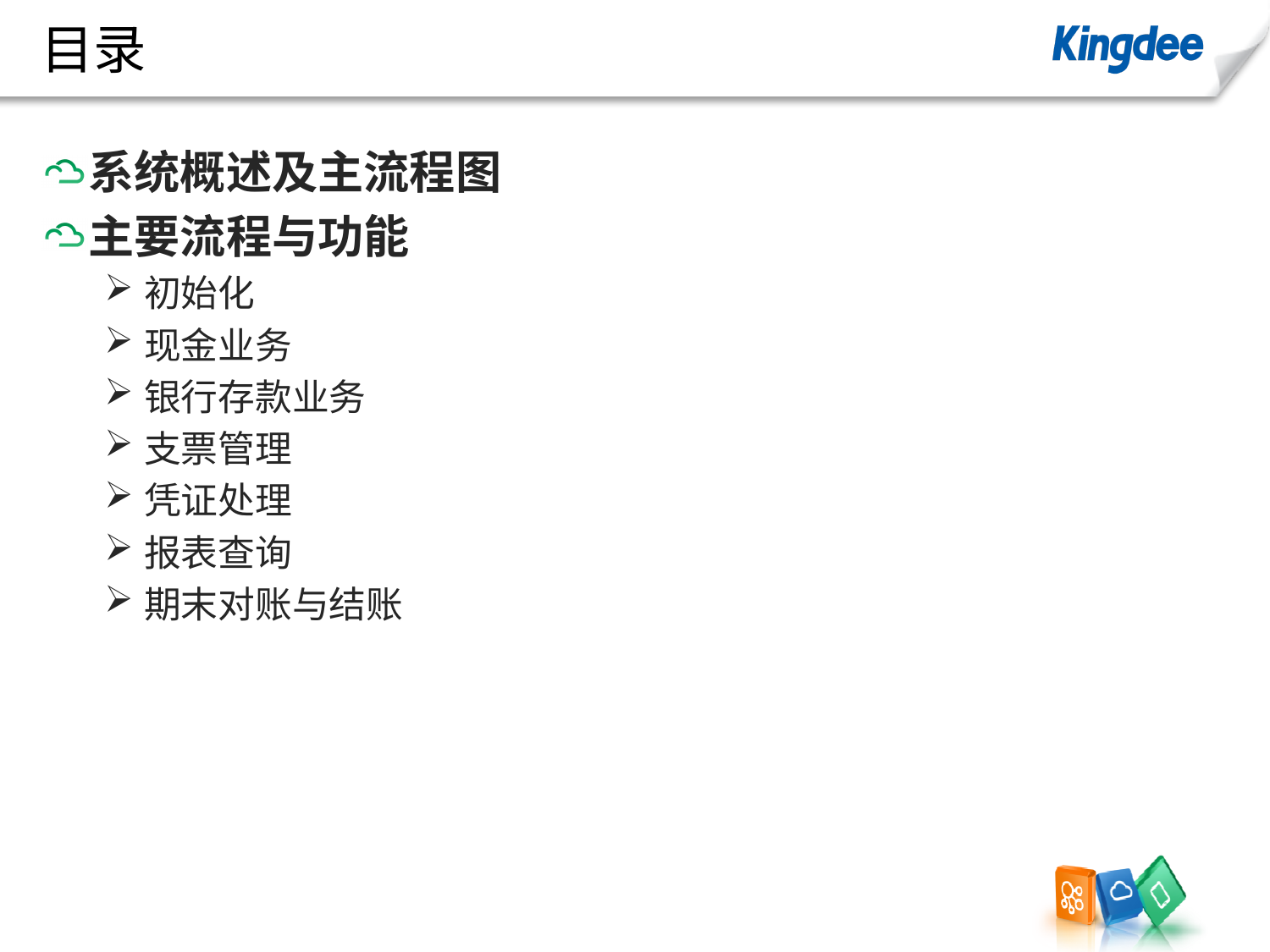

# 目录
系统概述及主流程图
主要流程与功能
初始化
现金业务
银行存款业务
支票管理
凭证处理
报表查询
期末对账与结账